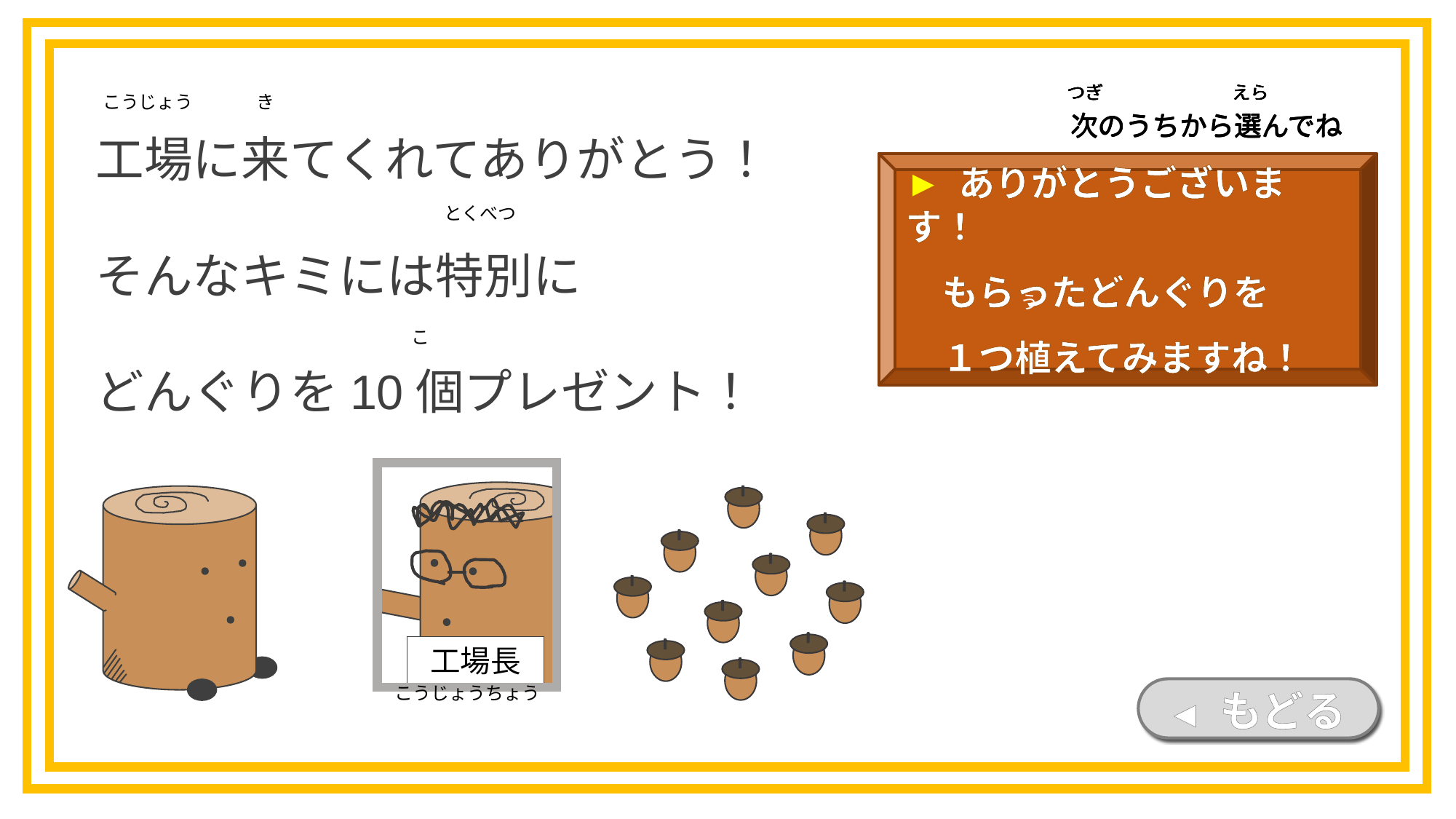

工場に来てくれてありがとう！
そんなキミには特別に
どんぐりを10個プレゼント！
つぎ
えら
次のうちから選んでね
つぎ
えら
次のうちから選んでね
つぎ
えら
次のうちから選んでね
つぎ
えら
次のうちから選んでね
き
こうじょう
► ありがとうございます！
　もらったどんぐりを
　１つ植えてみますね！
とくべつ
う
こ

工場長

こうじょうちょう
◄ もどる